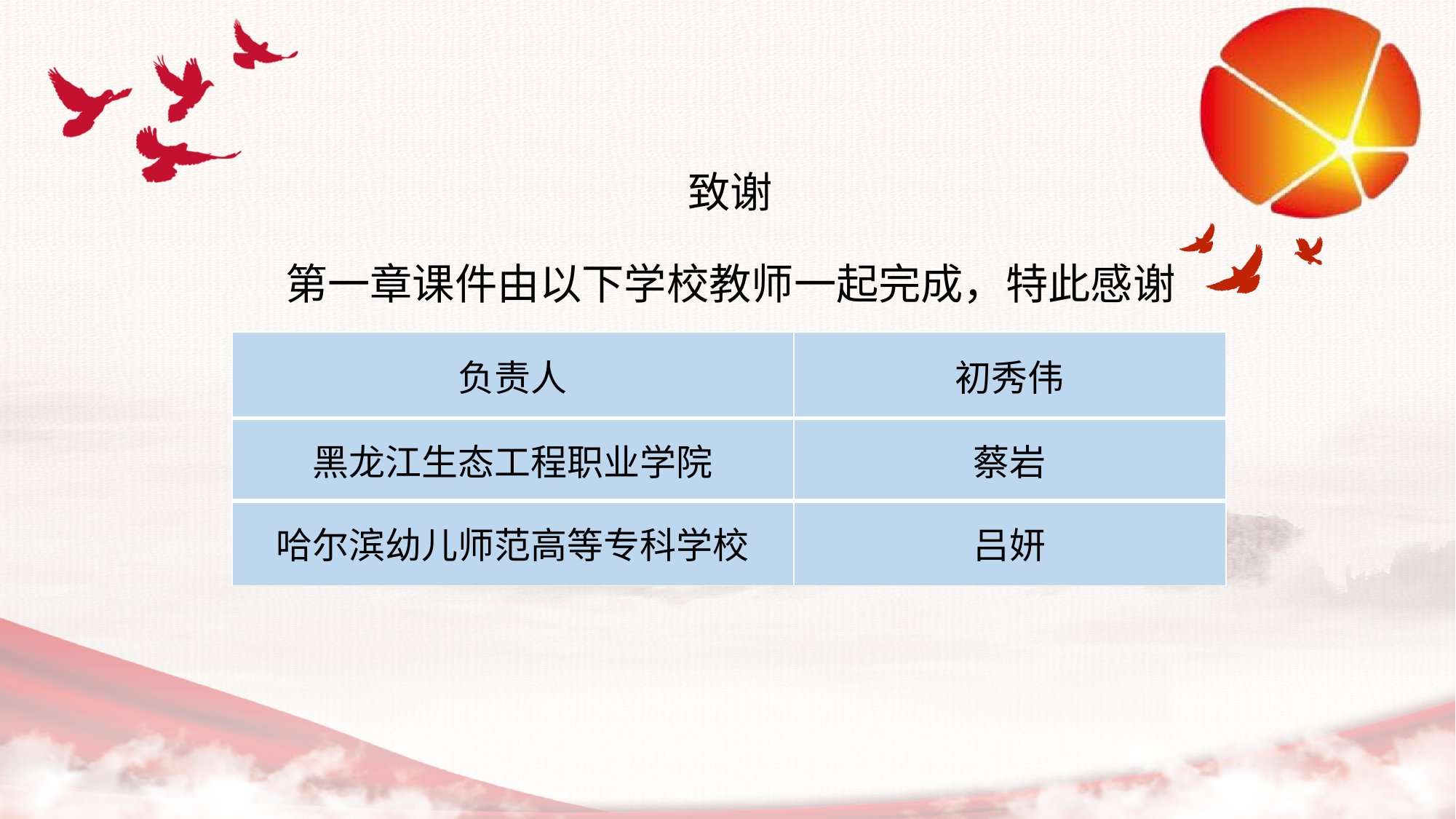

致谢
第一章课件由以下学校教师一起完成，特此感谢

| 负责人 | 初秀伟 |
| --- | --- |
| 黑龙江生态工程职业学院 | 蔡岩 |
| --- | --- |
| 哈尔滨幼儿师范高等专科学校 | 吕妍 |